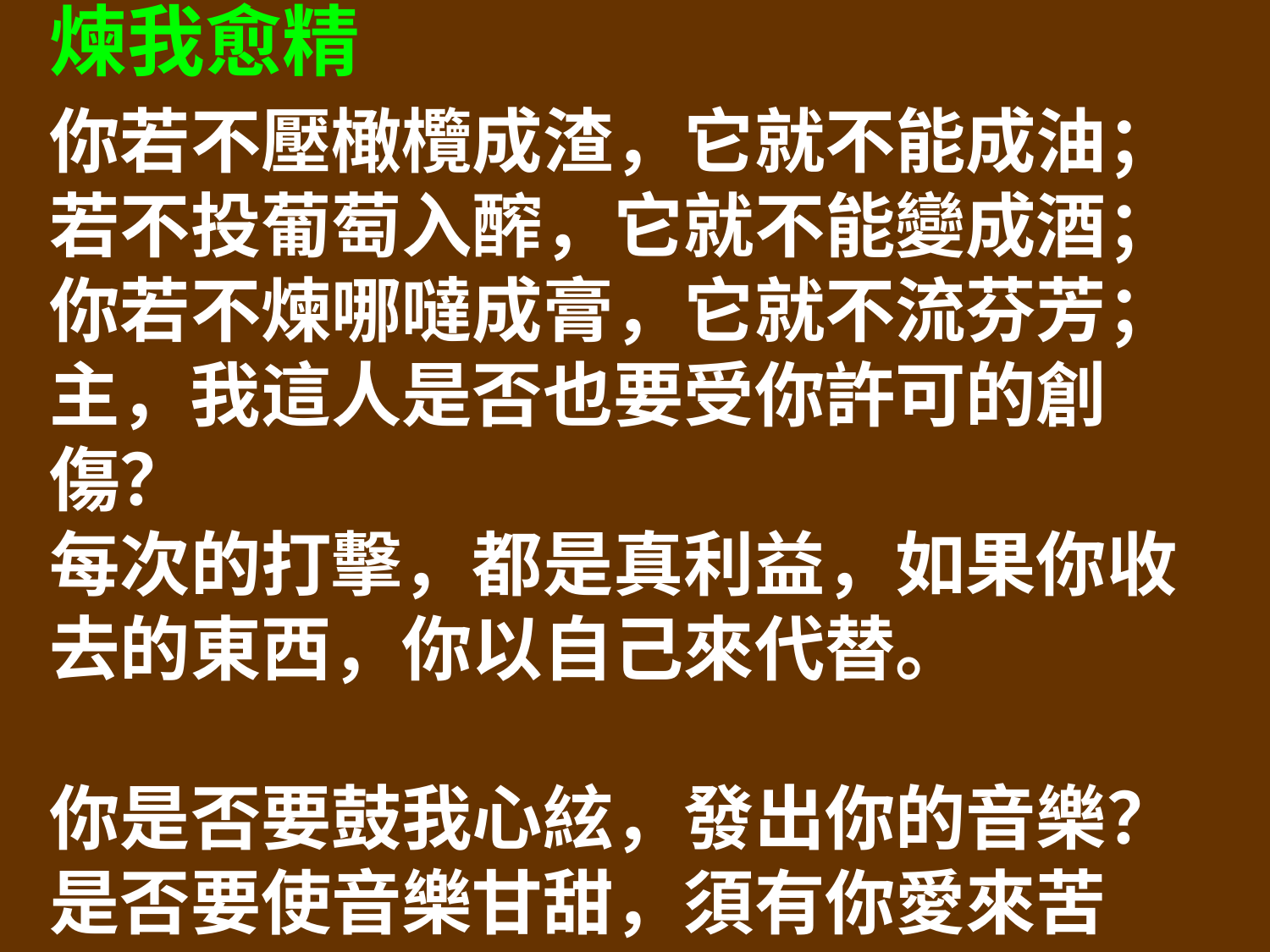

煉我愈精
你若不壓橄欖成渣，它就不能成油；
若不投葡萄入醡，它就不能變成酒；
你若不煉哪噠成膏，它就不流芬芳；
主，我這人是否也要受你許可的創傷？
每次的打擊，都是真利益，如果你收去的東西，你以自己來代替。

你是否要鼓我心絃，發出你的音樂？
是否要使音樂甘甜，須有你愛來苦虐？
是否當我下倒之時，纔能識「愛」的心？
我是不怕任何損失，若你讓我來相親。